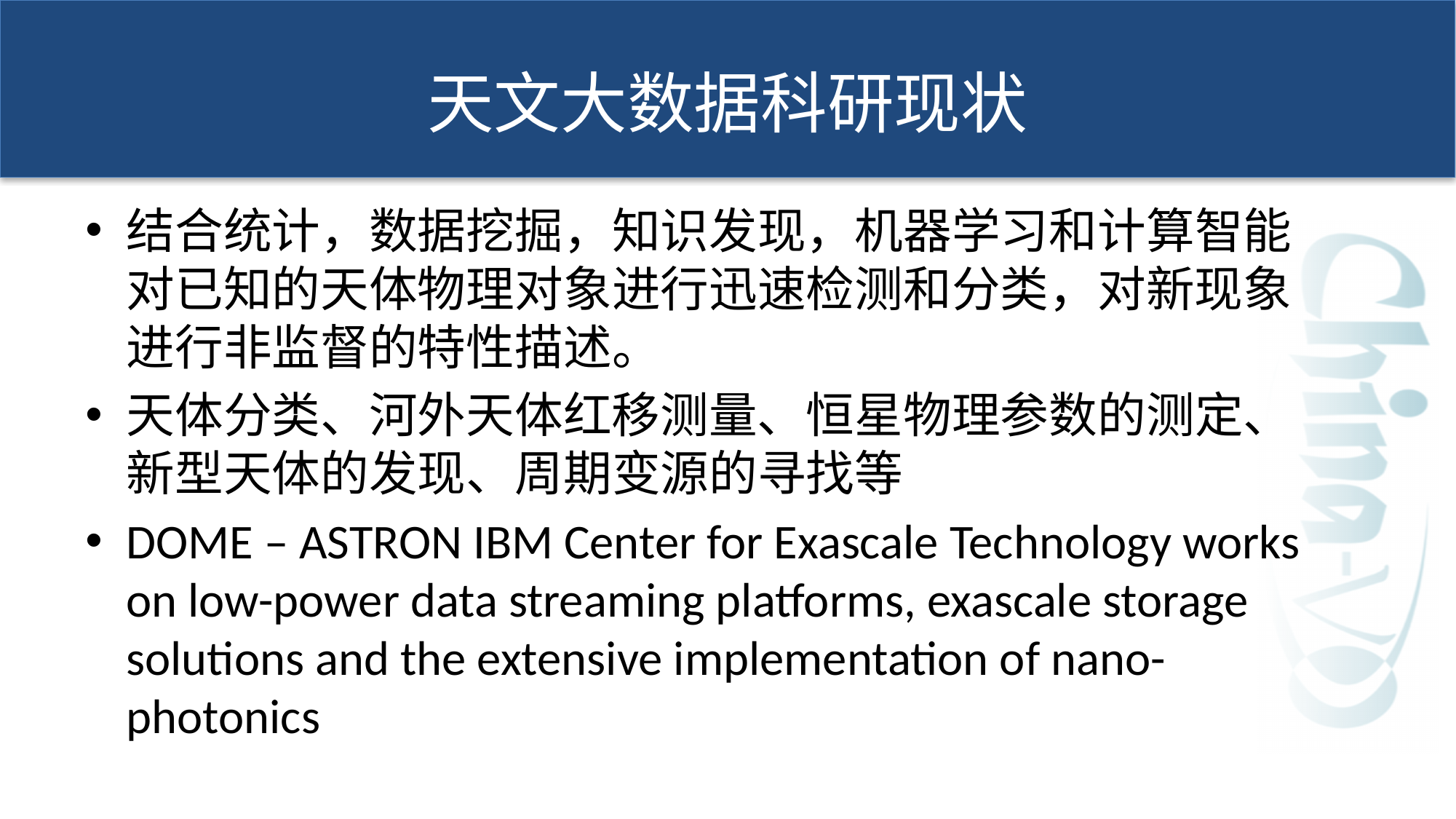

# 天文大数据科研现状
结合统计，数据挖掘，知识发现，机器学习和计算智能对已知的天体物理对象进行迅速检测和分类，对新现象进行非监督的特性描述。
天体分类、河外天体红移测量、恒星物理参数的测定、新型天体的发现、周期变源的寻找等
DOME – ASTRON IBM Center for Exascale Technology works on low-power data streaming platforms, exascale storage solutions and the extensive implementation of nano-photonics